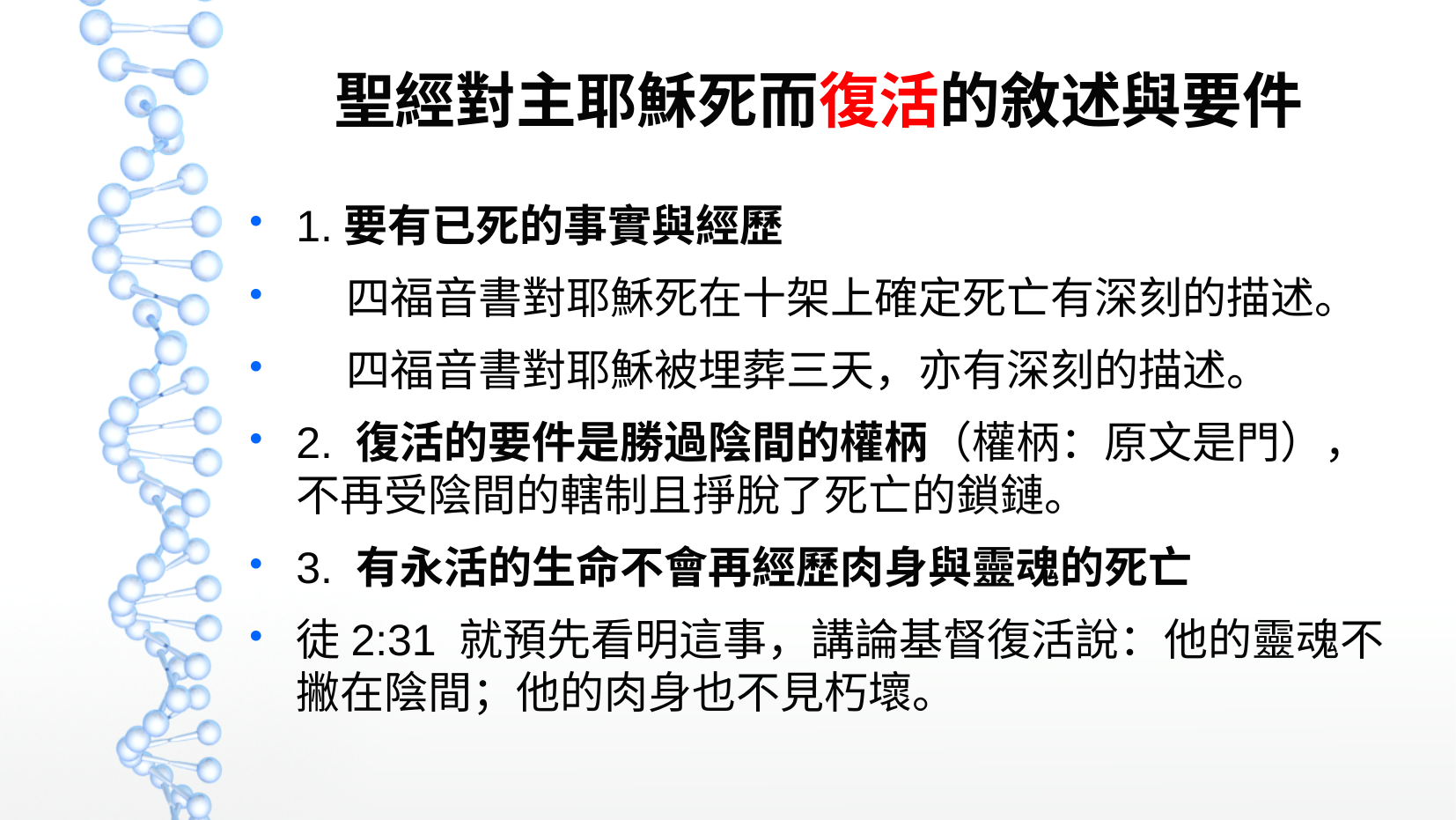

聖經對主耶穌死而復活的敘述與要件
1.要有已死的事實與經歷
    四福音書對耶穌死在十架上確定死亡有深刻的描述。
    四福音書對耶穌被埋葬三天，亦有深刻的描述。
2. 復活的要件是勝過陰間的權柄（權柄：原文是門），不再受陰間的轄制且掙脫了死亡的鎖鏈。
3. 有永活的生命不會再經歷肉身與靈魂的死亡
徒2:31 就預先看明這事，講論基督復活說：他的靈魂不撇在陰間；他的肉身也不見朽壞。